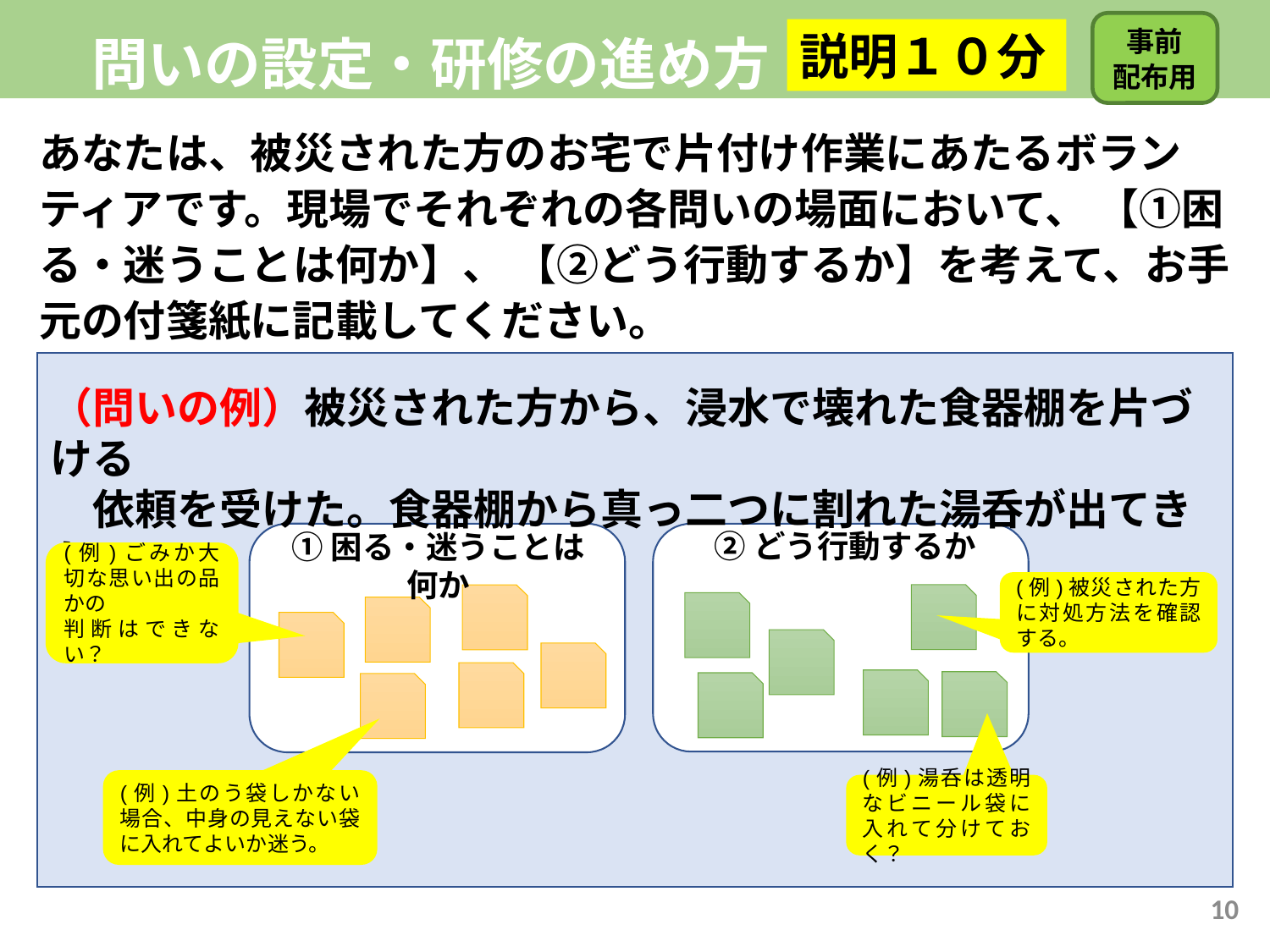

# 問いの設定・研修の進め方
事前
配布用
説明１０分
あなたは、被災された方のお宅で片付け作業にあたるボランティアです。現場でそれぞれの各問いの場面において、 【①困る・迷うことは何か】、 【②どう行動するか】を考えて、お手元の付箋紙に記載してください。

（問いの例）被災された方から、浸水で壊れた食器棚を片づける
　依頼を受けた。食器棚から真っ二つに割れた湯呑が出てきた。
②どう行動するか
①困る・迷うことは何か

(例)ごみか大切な思い出の品かの
判断はできない？
(例)被災された方に対処方法を確認する。

(例)土のう袋しかない場合、中身の見えない袋に入れてよいか迷う。
(例)湯呑は透明なビニール袋に入れて分けておく？
10